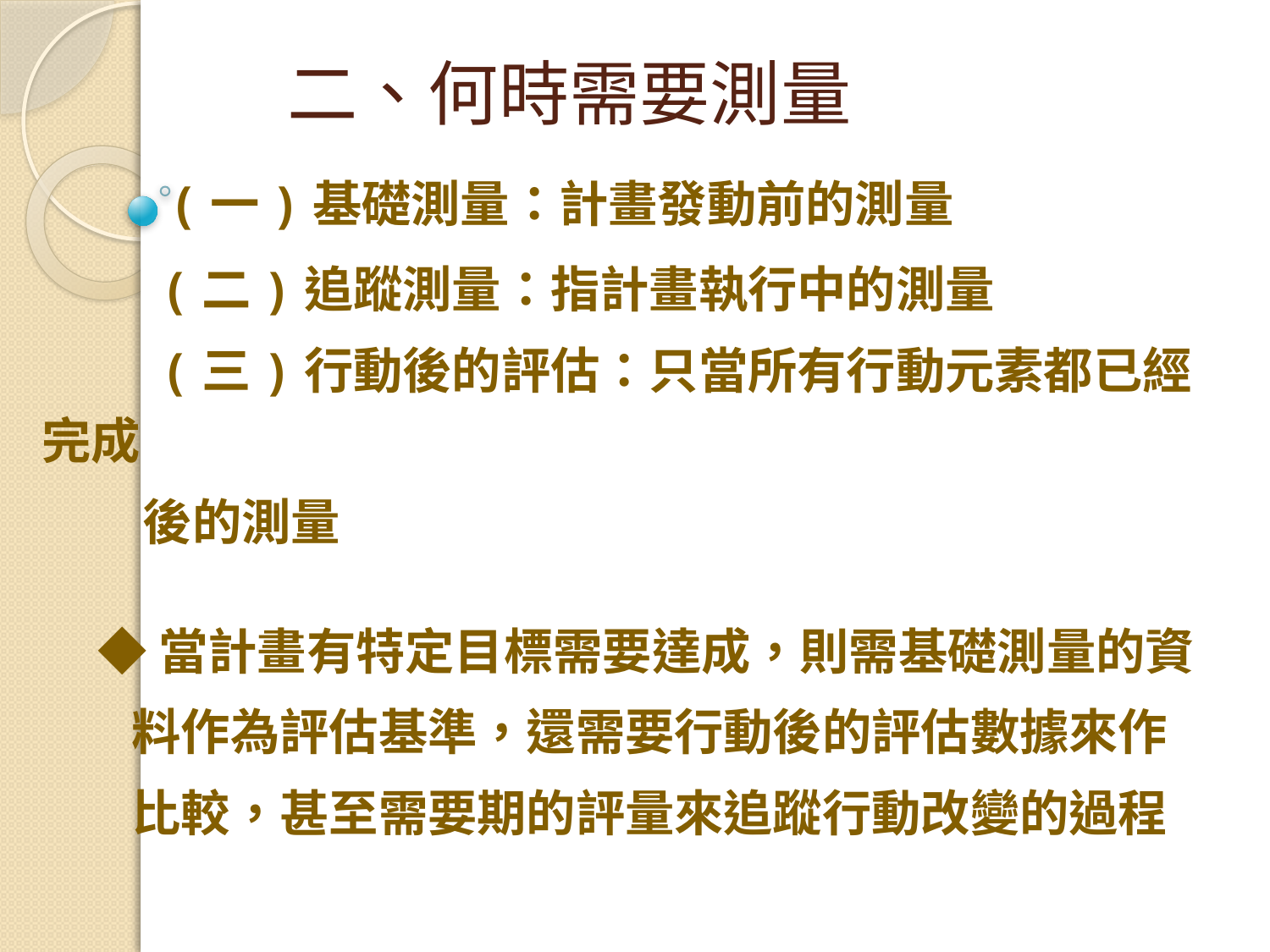

# 二、何時需要測量
   (一)基礎測量：計畫發動前的測量
    (二)追蹤測量：指計畫執行中的測量
    (三)行動後的評估：只當所有行動元素都已經完成
        後的測量
     ◆當計畫有特定目標需要達成，則需基礎測量的資
       料作為評估基準，還需要行動後的評估數據來作
       比較，甚至需要期的評量來追蹤行動改變的過程